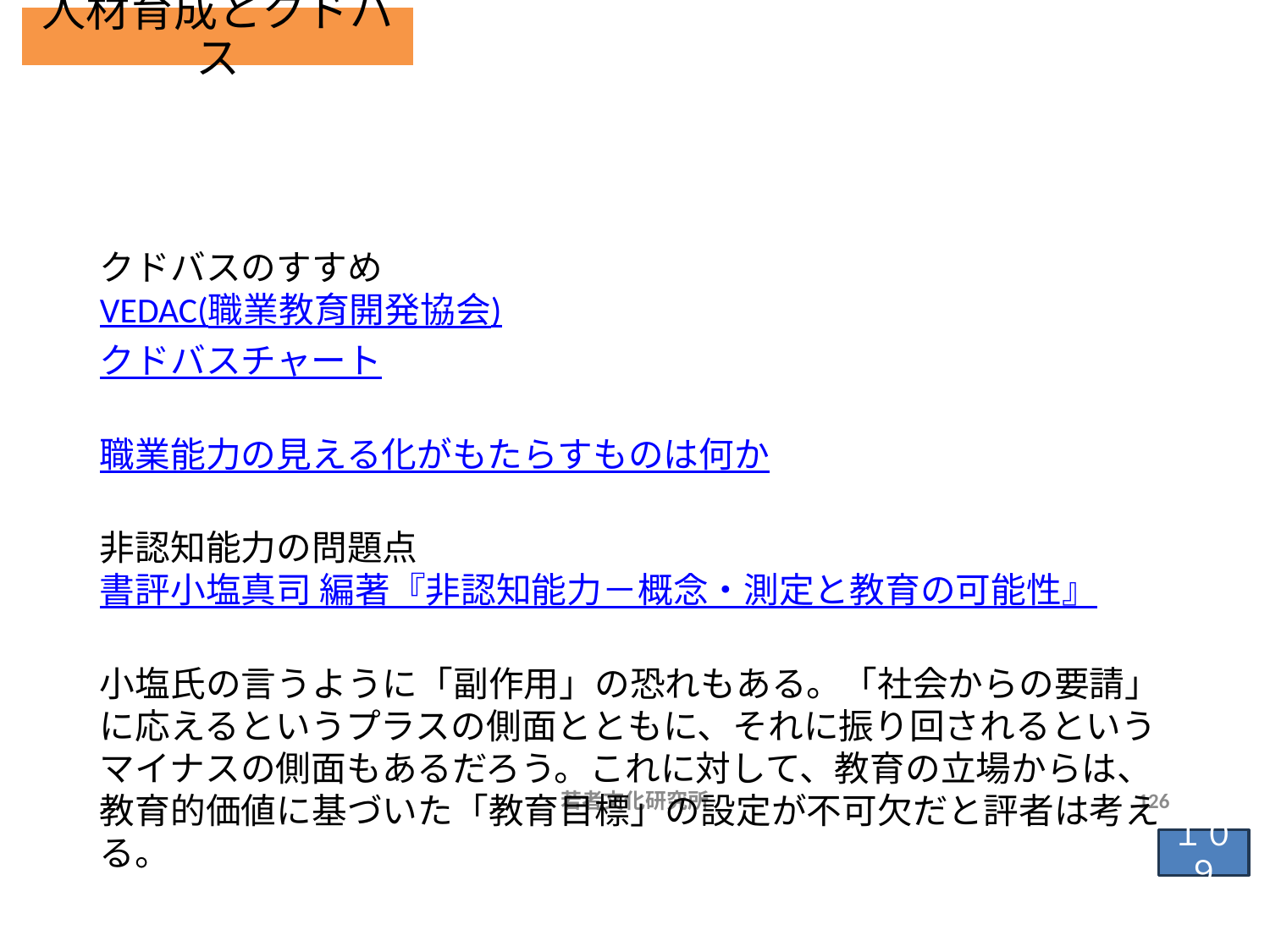

人材育成とクドバス
# 目標をどう立てるか …非認知能力ではなく、必要能力習得を
クドバスのすすめ
VEDAC(職業教育開発協会)
クドバスチャート

職業能力の見える化がもたらすものは何か

非認知能力の問題点
書評小塩真司 編著『非認知能力－概念・測定と教育の可能性』

小塩氏の言うように「副作用」の恐れもある。「社会からの要請」に応えるというプラスの側面とともに、それに振り回されるというマイナスの側面もあるだろう。これに対して、教育の立場からは、教育的価値に基づいた「教育目標」の設定が不可欠だと評者は考える。

若者文化研究所
126
１０９